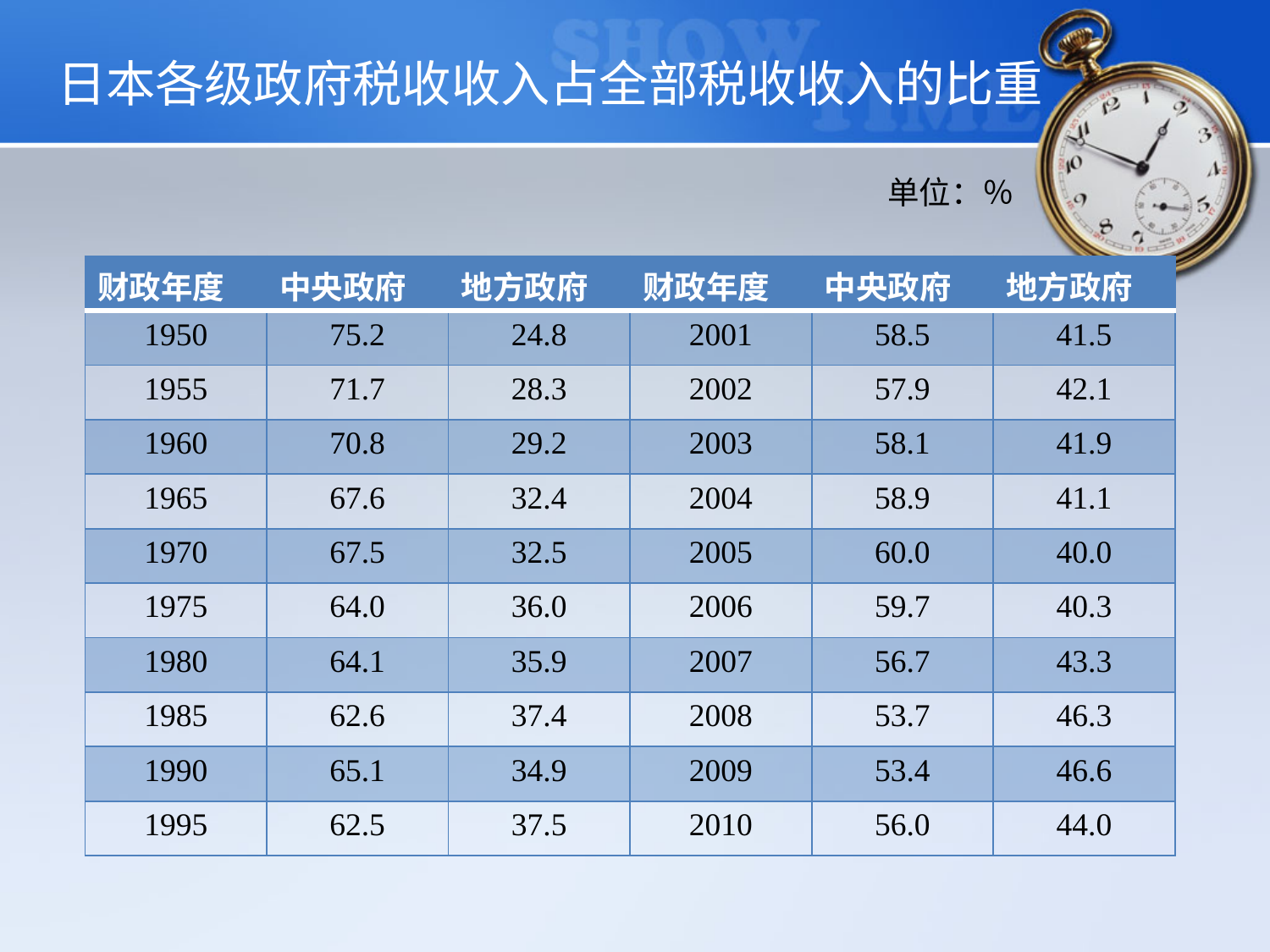

日本各级政府税收收入占全部税收收入的比重

单位：％
| 财政年度 | 中央政府 | 地方政府 | 财政年度 | 中央政府 | 地方政府 |
| --- | --- | --- | --- | --- | --- |
| 1950 | 75.2 | 24.8 | 2001 | 58.5 | 41.5 |
| 1955 | 71.7 | 28.3 | 2002 | 57.9 | 42.1 |
| 1960 | 70.8 | 29.2 | 2003 | 58.1 | 41.9 |
| 1965 | 67.6 | 32.4 | 2004 | 58.9 | 41.1 |
| 1970 | 67.5 | 32.5 | 2005 | 60.0 | 40.0 |
| 1975 | 64.0 | 36.0 | 2006 | 59.7 | 40.3 |
| 1980 | 64.1 | 35.9 | 2007 | 56.7 | 43.3 |
| 1985 | 62.6 | 37.4 | 2008 | 53.7 | 46.3 |
| 1990 | 65.1 | 34.9 | 2009 | 53.4 | 46.6 |
| 1995 | 62.5 | 37.5 | 2010 | 56.0 | 44.0 |